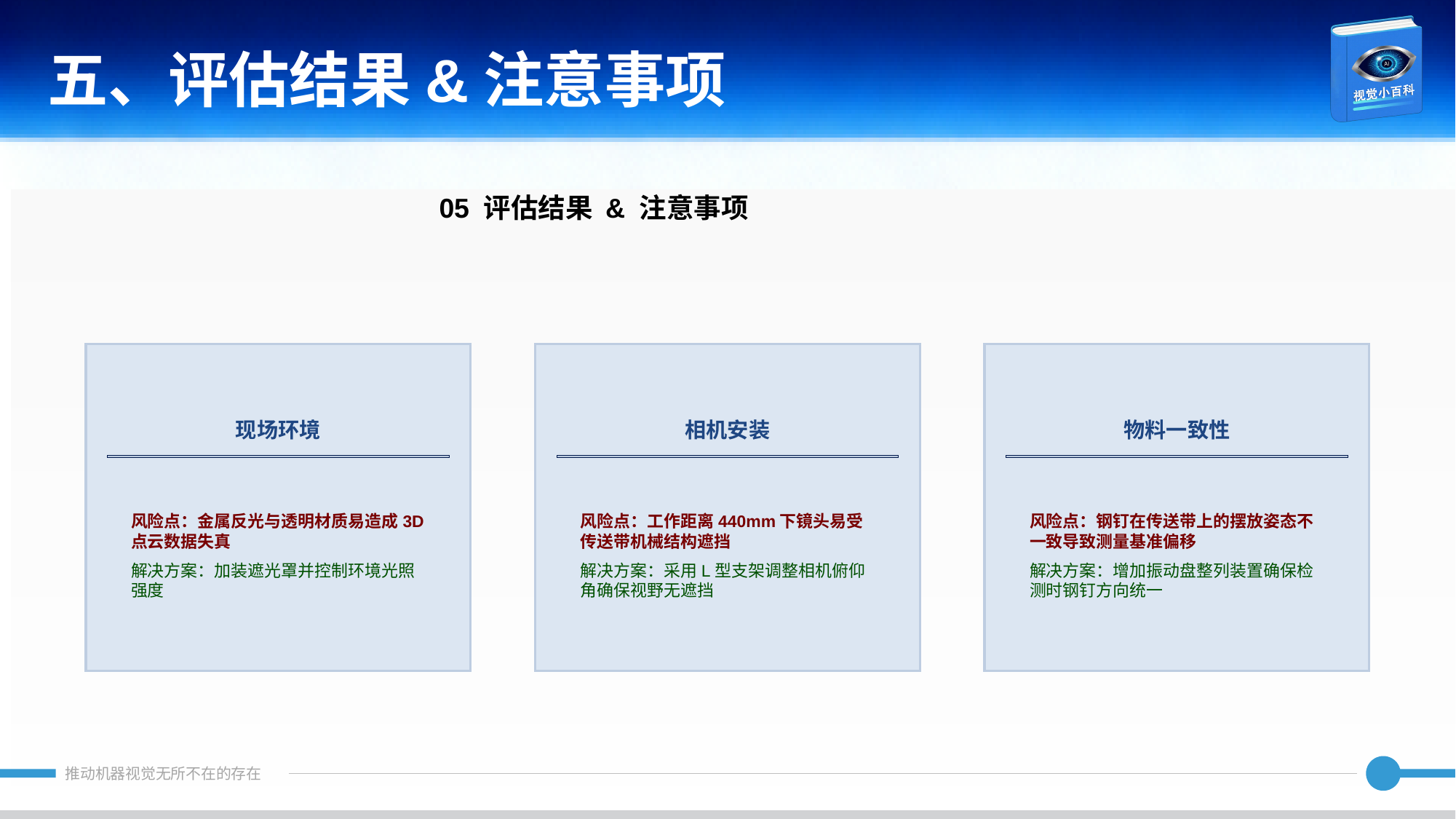

五、评估结果&注意事项

05 评估结果 & 注意事项

现场环境

相机安装

物料一致性

风险点：金属反光与透明材质易造成3D点云数据失真
解决方案：加装遮光罩并控制环境光照强度

风险点：工作距离440mm下镜头易受传送带机械结构遮挡
解决方案：采用L型支架调整相机俯仰角确保视野无遮挡

风险点：钢钉在传送带上的摆放姿态不一致导致测量基准偏移
解决方案：增加振动盘整列装置确保检测时钢钉方向统一
9